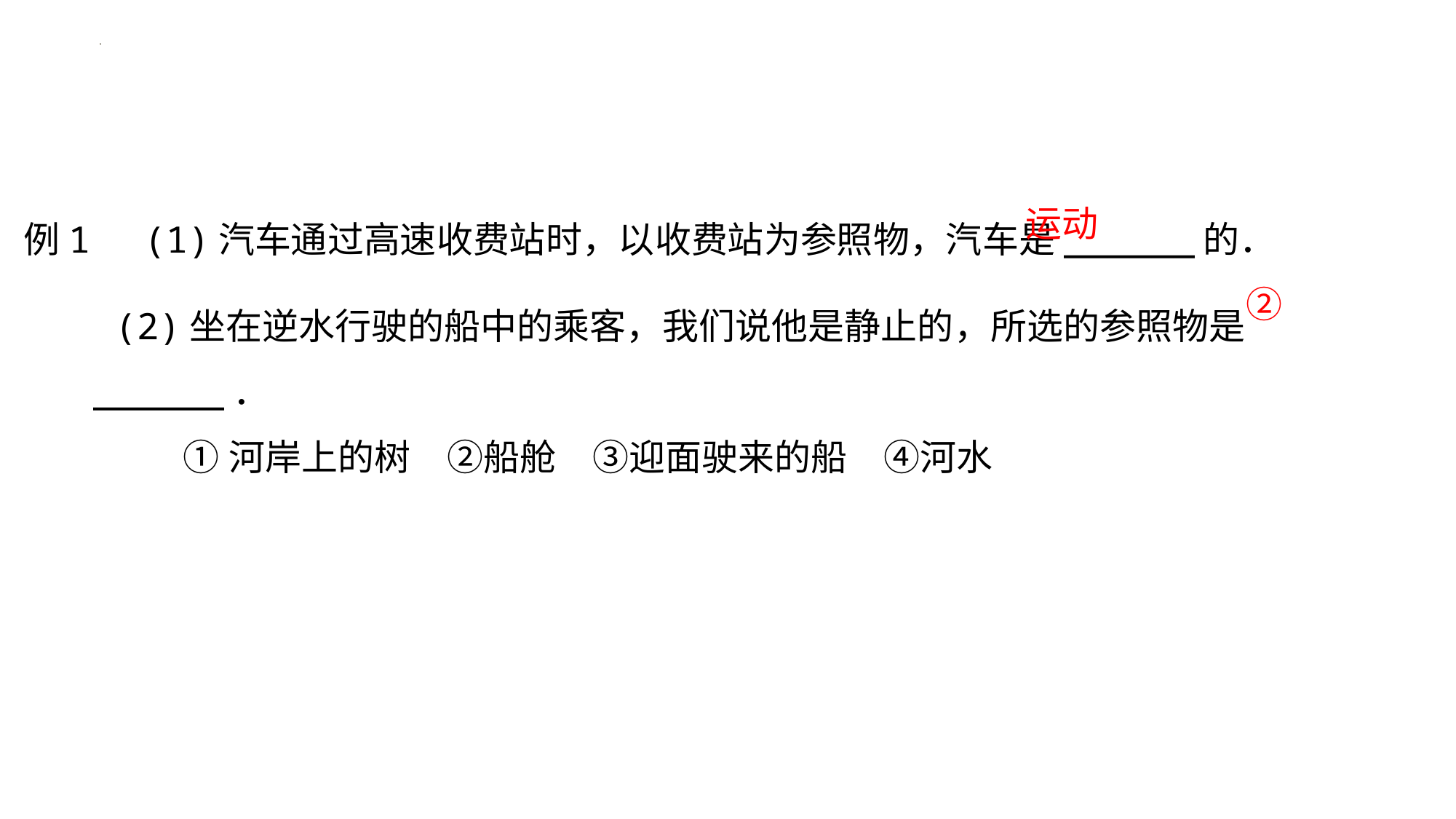

例1　(1)汽车通过高速收费站时，以收费站为参照物，汽车是______的．
运动
 (2)坐在逆水行驶的船中的乘客，我们说他是静止的，所选的参照物是______．
           ①河岸上的树　②船舱　③迎面驶来的船　④河水
②